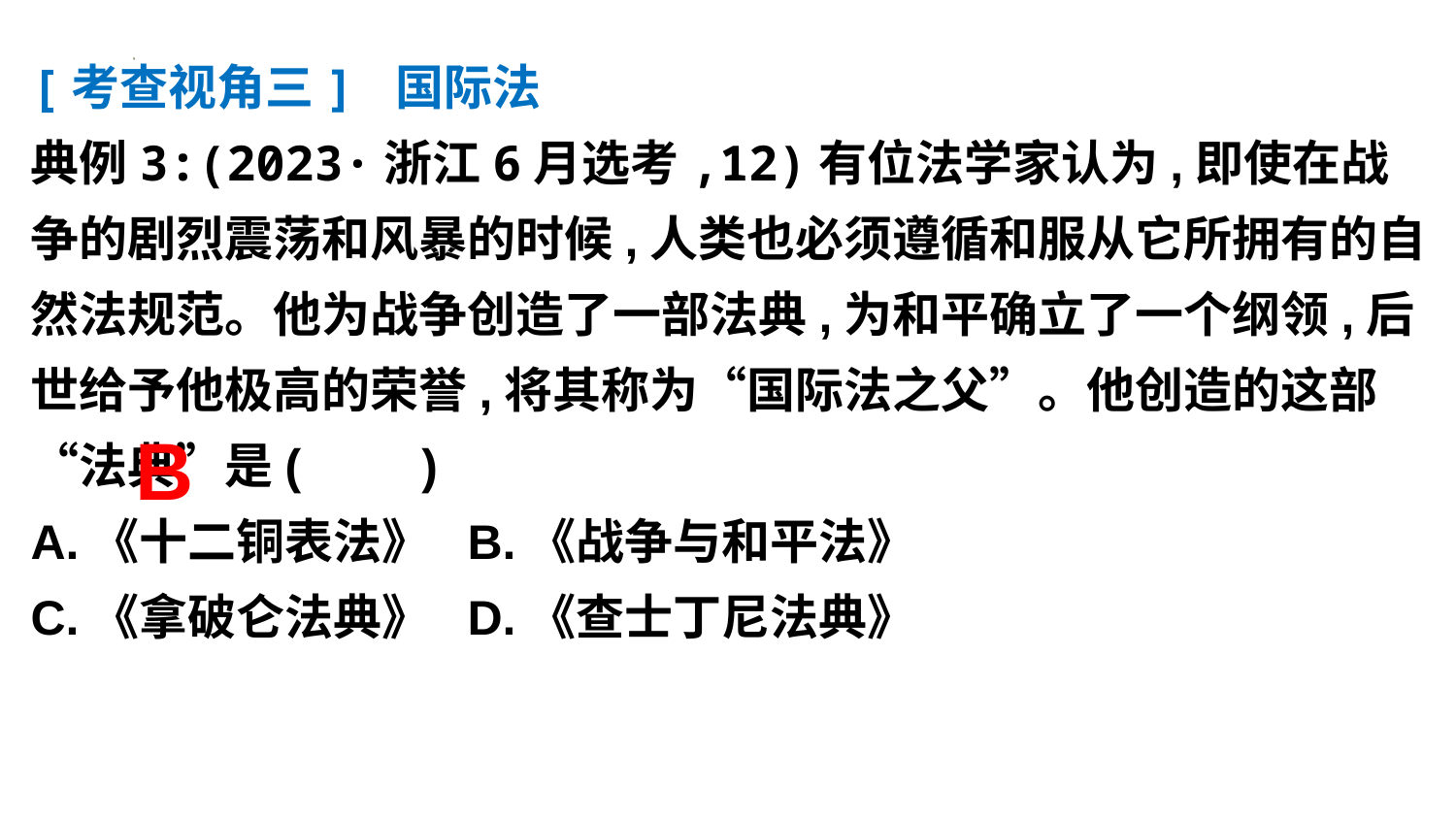

[考查视角三] 国际法
典例3:(2023·浙江6月选考,12)有位法学家认为,即使在战争的剧烈震荡和风暴的时候,人类也必须遵循和服从它所拥有的自然法规范。他为战争创造了一部法典,为和平确立了一个纲领,后世给予他极高的荣誉,将其称为“国际法之父”。他创造的这部“法典”是(　　)
A.《十二铜表法》	B.《战争与和平法》
C.《拿破仑法典》	D.《查士丁尼法典》
B